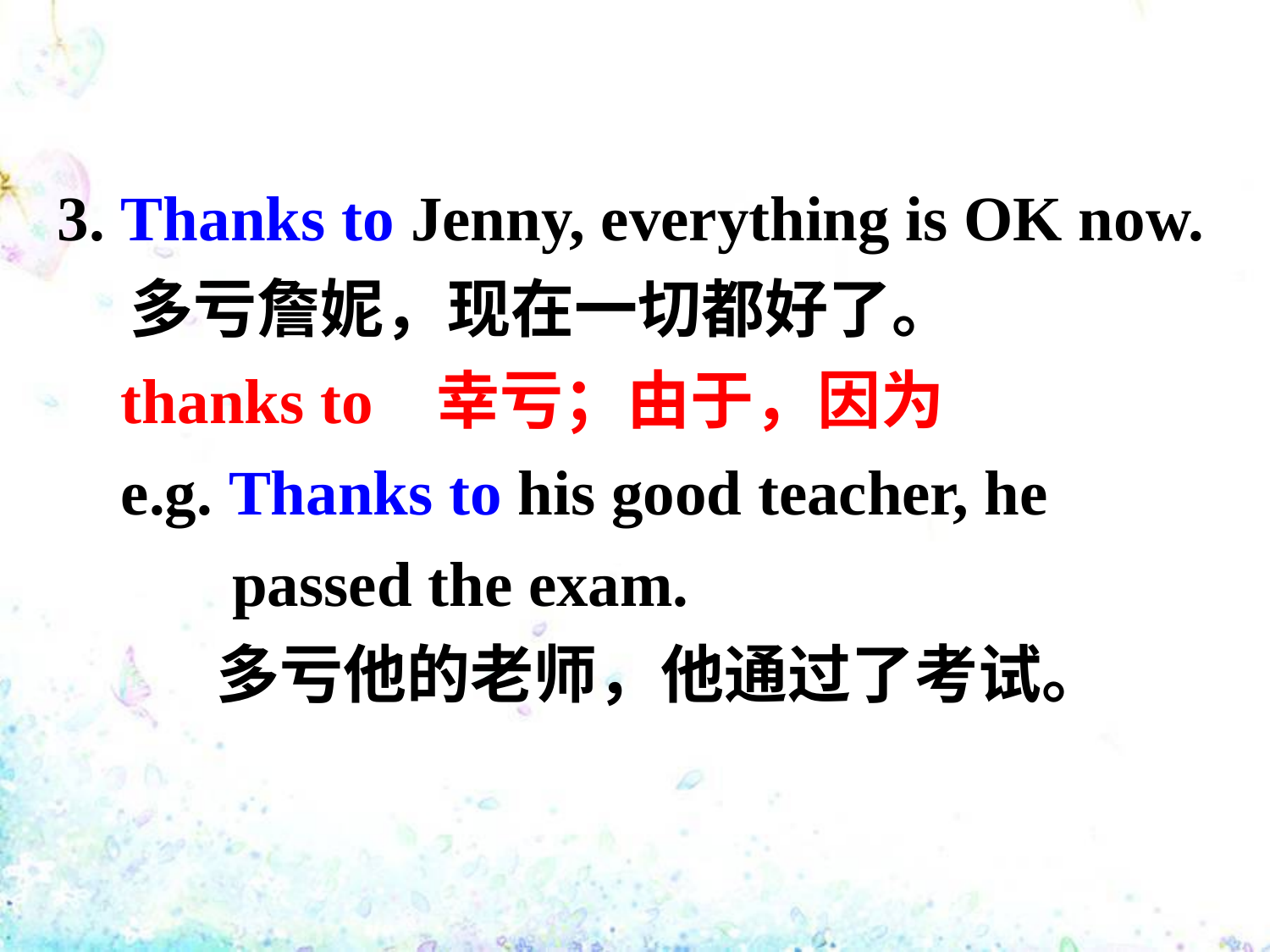

3. Thanks to Jenny, everything is OK now.
    多亏詹妮，现在一切都好了。
    thanks to   幸亏；由于，因为
    e.g. Thanks to his good teacher, he
           passed the exam.
          多亏他的老师，他通过了考试。